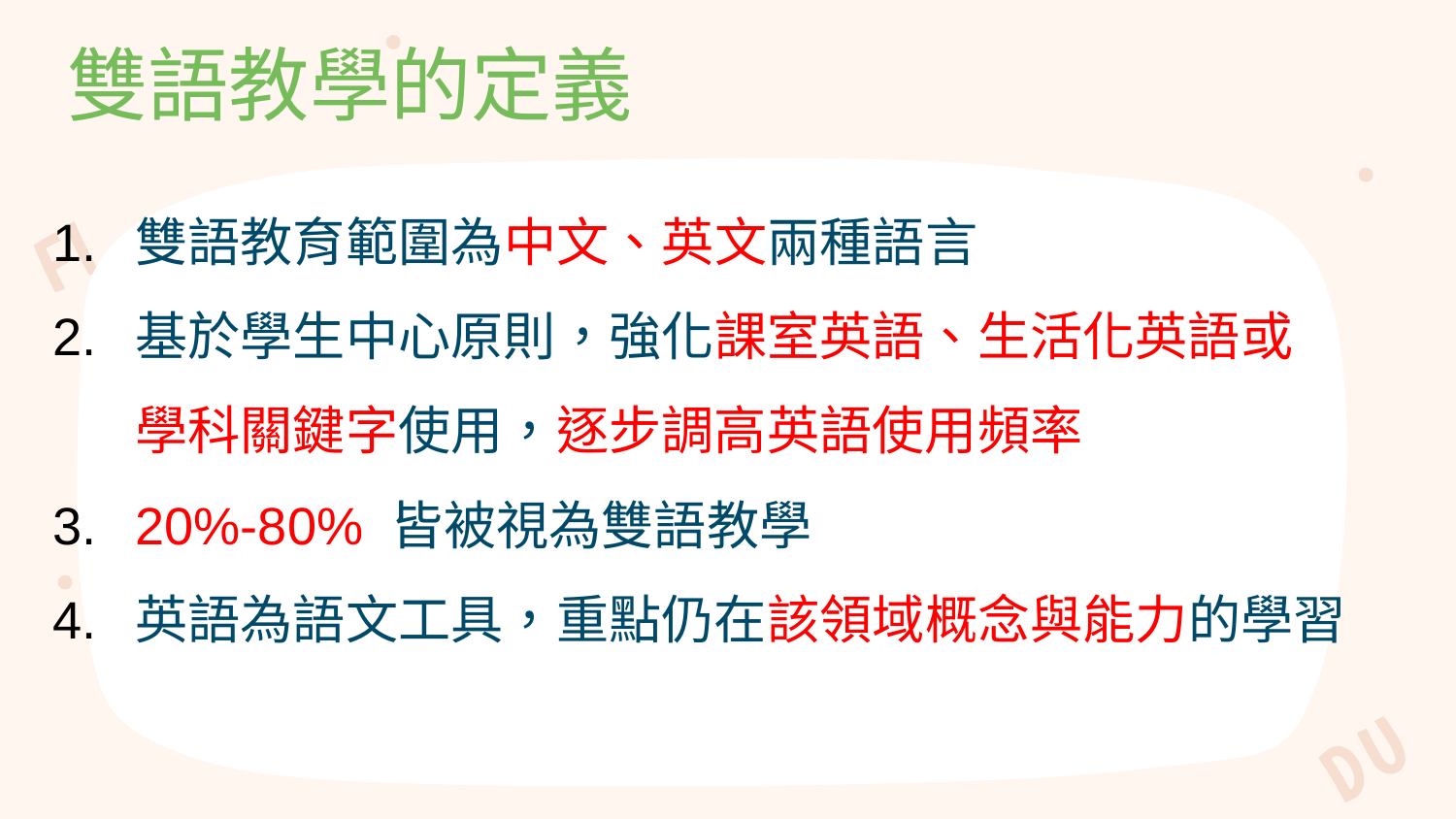

# 雙語教學的定義

雙語教育範圍為中文、英文兩種語言
基於學生中心原則，強化課室英語、生活化英語或 學科關鍵字使用，逐步調高英語使用頻率
20%-80% 皆被視為雙語教學
英語為語文工具，重點仍在該領域概念與能力的學習